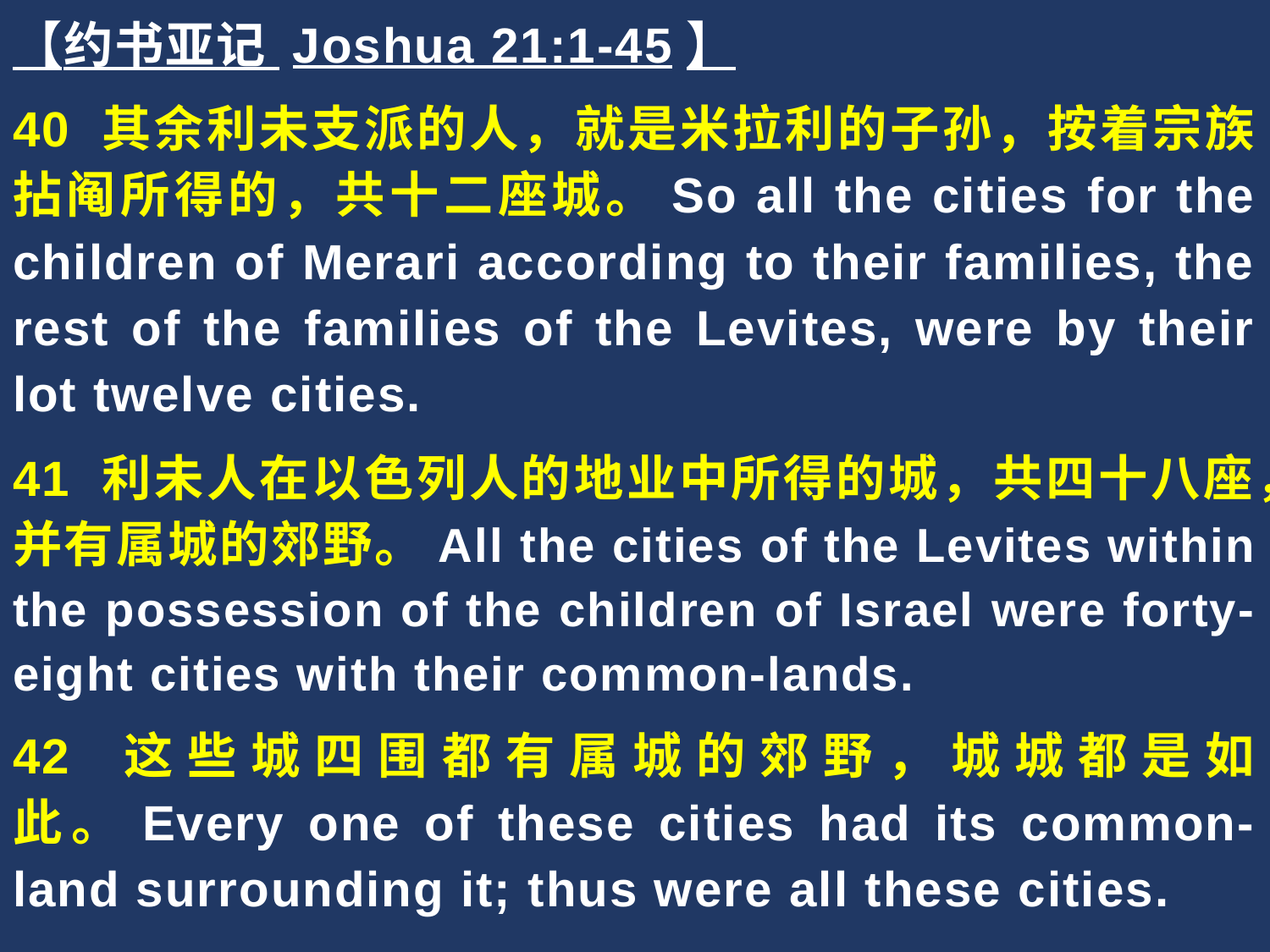

【约书亚记 Joshua 21:1-45】
40 其余利未支派的人，就是米拉利的子孙，按着宗族拈阄所得的，共十二座城。So all the cities for the children of Merari according to their families, the rest of the families of the Levites, were by their lot twelve cities.
41 利未人在以色列人的地业中所得的城，共四十八座，并有属城的郊野。All the cities of the Levites within the possession of the children of Israel were forty-eight cities with their common-lands.
42 这些城四围都有属城的郊野，城城都是如此。Every one of these cities had its common-land surrounding it; thus were all these cities.